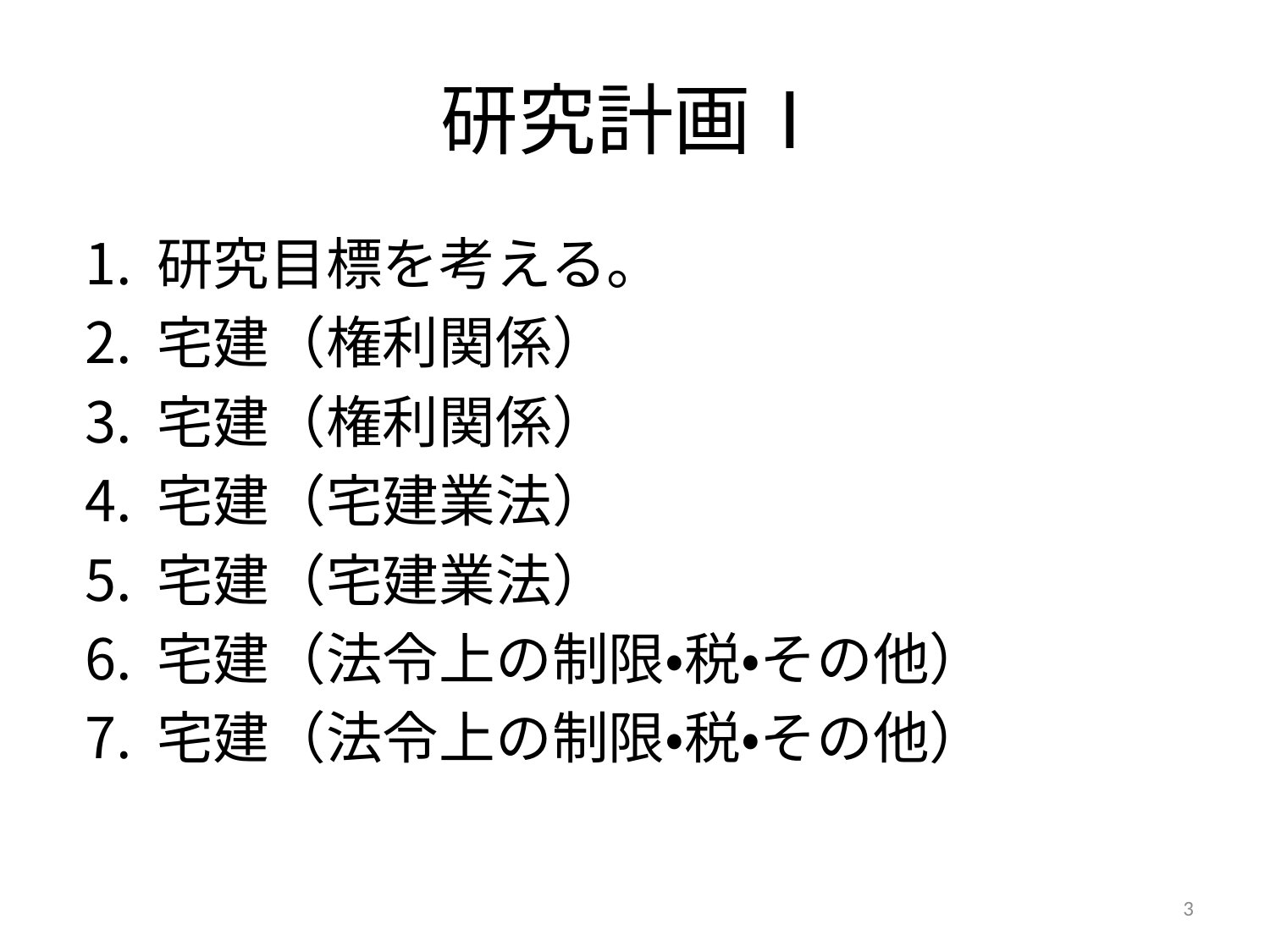

# 研究計画Ⅰ
研究目標を考える。
宅建（権利関係）
宅建（権利関係）
宅建（宅建業法）
宅建（宅建業法）
宅建（法令上の制限・税・その他）
宅建（法令上の制限・税・その他）

3